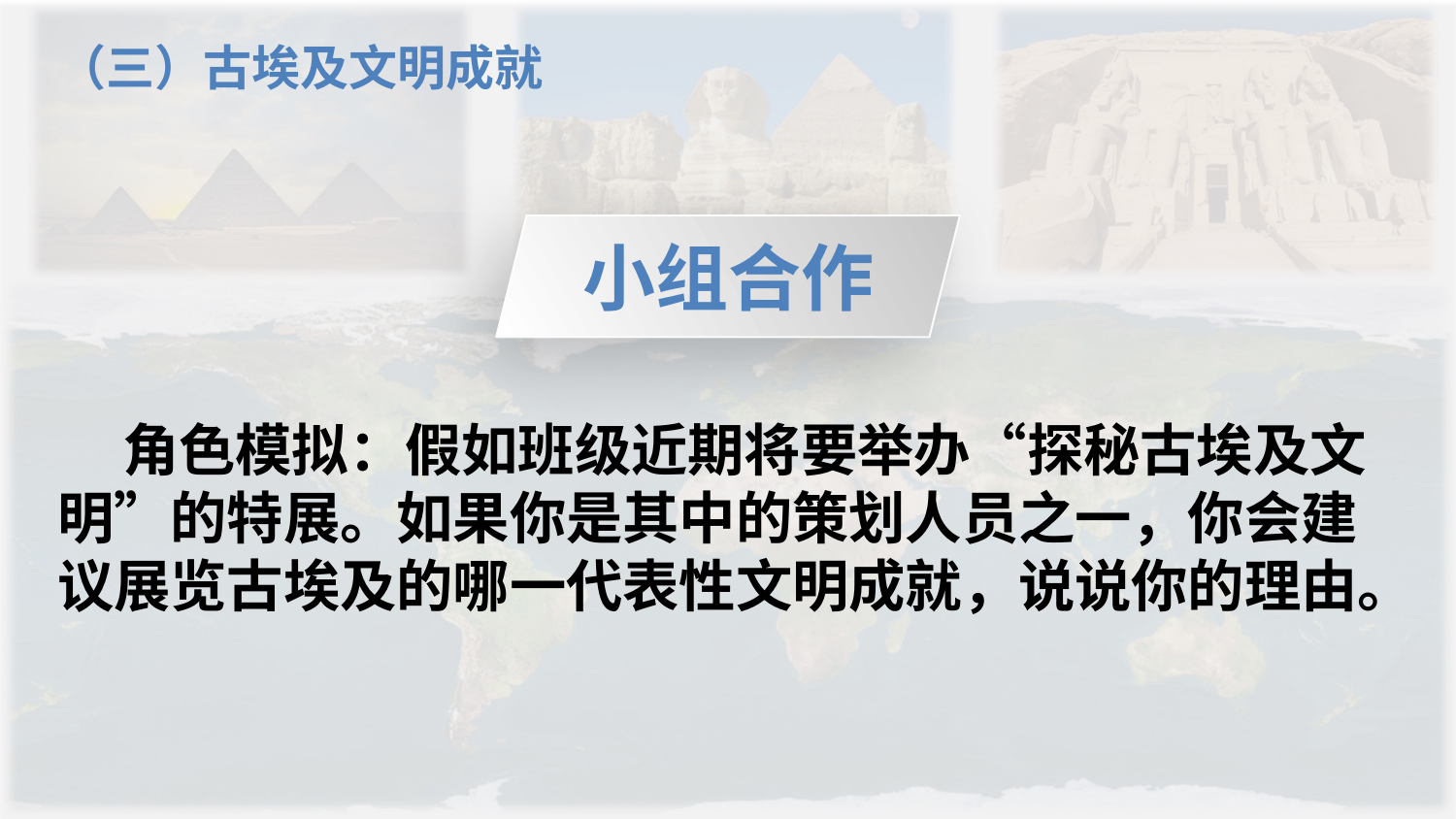

（三）古埃及文明成就
小组合作
    角色模拟：假如班级近期将要举办“探秘古埃及文明”的特展。如果你是其中的策划人员之一，你会建议展览古埃及的哪一代表性文明成就，说说你的理由。